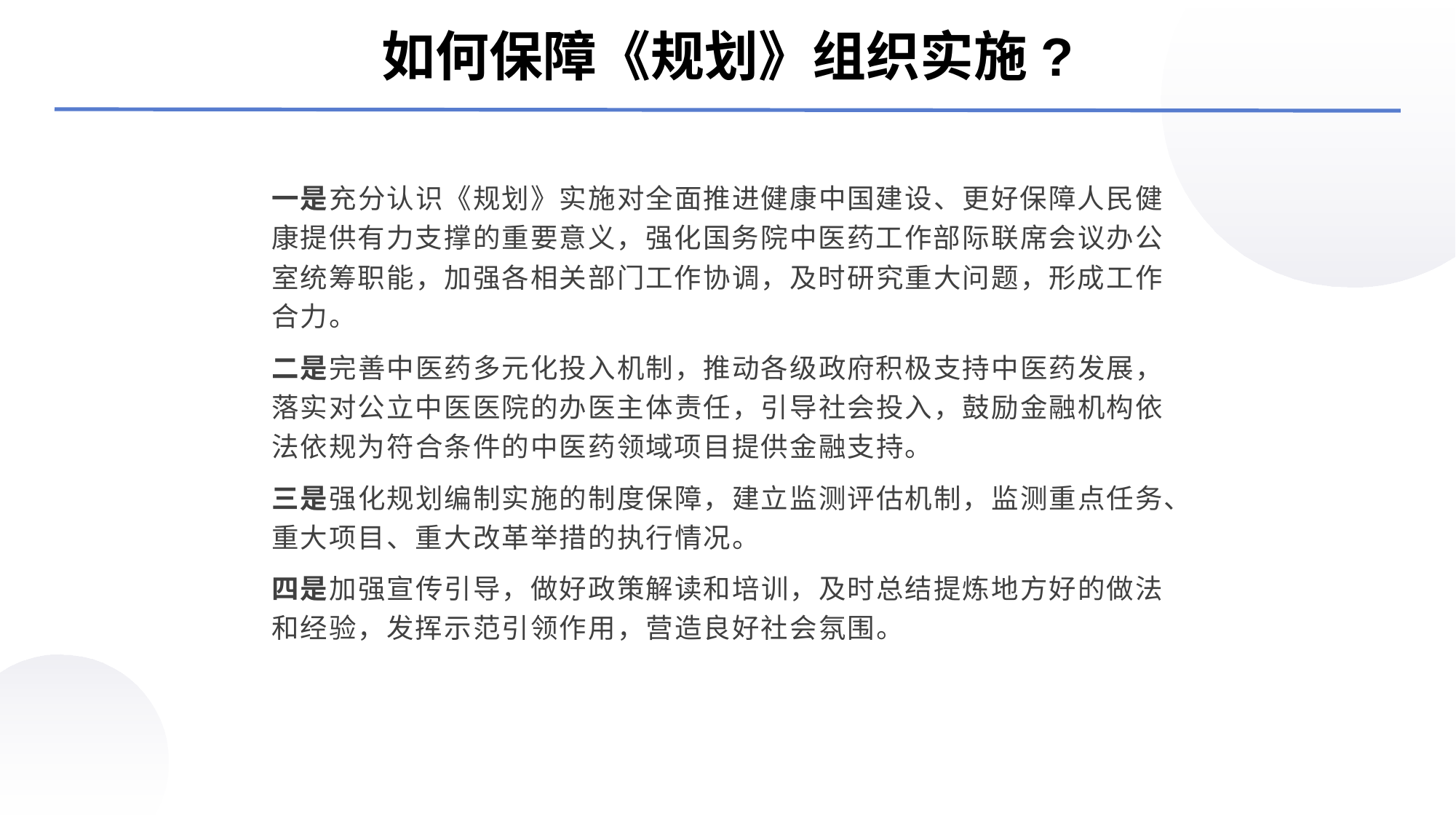

如何保障《规划》组织实施?
一是充分认识《规划》实施对全面推进健康中国建设、更好保障人民健康提供有力支撑的重要意义，强化国务院中医药工作部际联席会议办公室统筹职能，加强各相关部门工作协调，及时研究重大问题，形成工作合力。
二是完善中医药多元化投入机制，推动各级政府积极支持中医药发展，落实对公立中医医院的办医主体责任，引导社会投入，鼓励金融机构依法依规为符合条件的中医药领域项目提供金融支持。
三是强化规划编制实施的制度保障，建立监测评估机制，监测重点任务、重大项目、重大改革举措的执行情况。
四是加强宣传引导，做好政策解读和培训，及时总结提炼地方好的做法和经验，发挥示范引领作用，营造良好社会氛围。